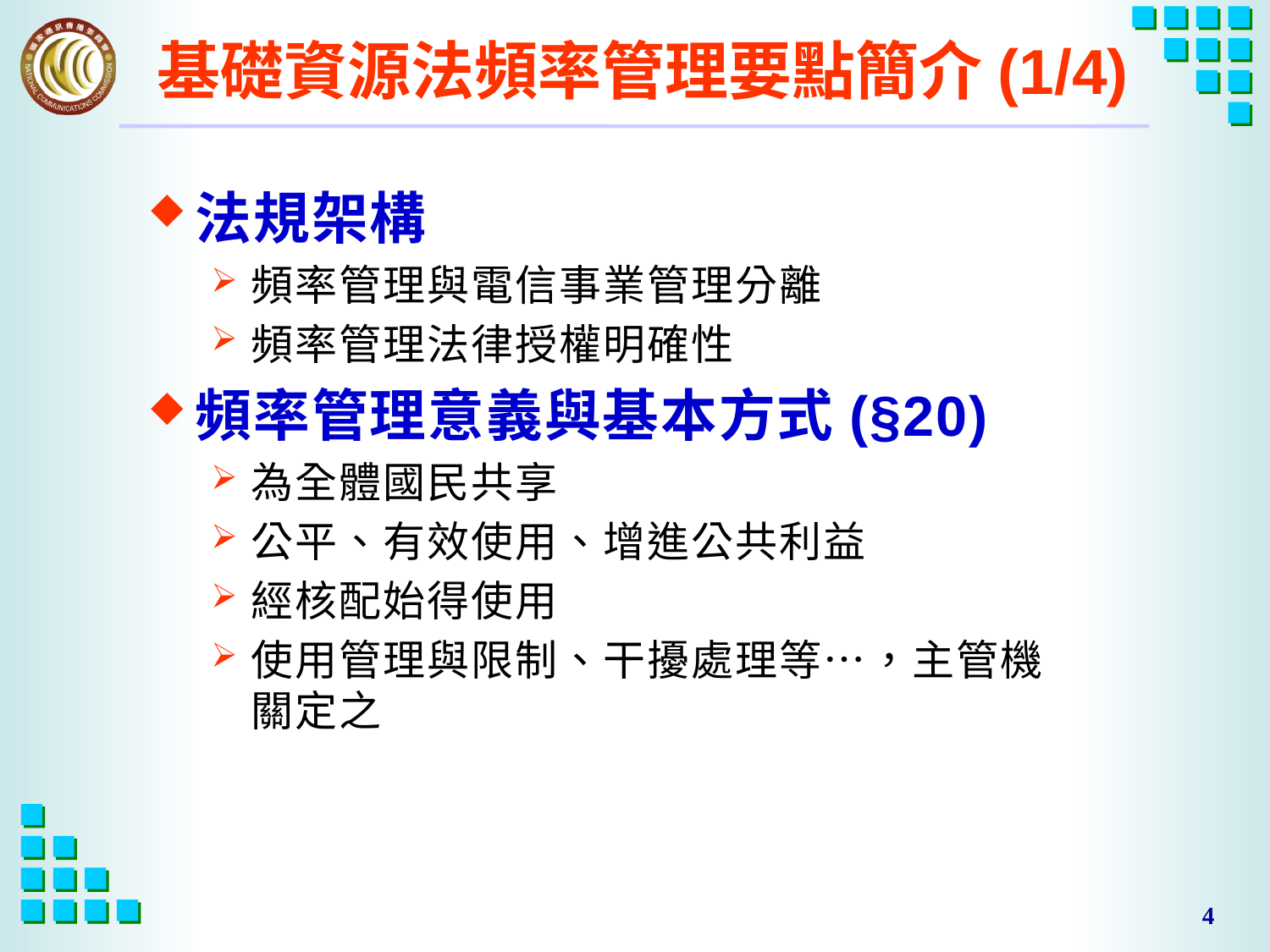

# 基礎資源法頻率管理要點簡介(1/4)
法規架構
頻率管理與電信事業管理分離
頻率管理法律授權明確性
頻率管理意義與基本方式(§20)
為全體國民共享
公平、有效使用、增進公共利益
經核配始得使用
使用管理與限制、干擾處理等…，主管機關定之